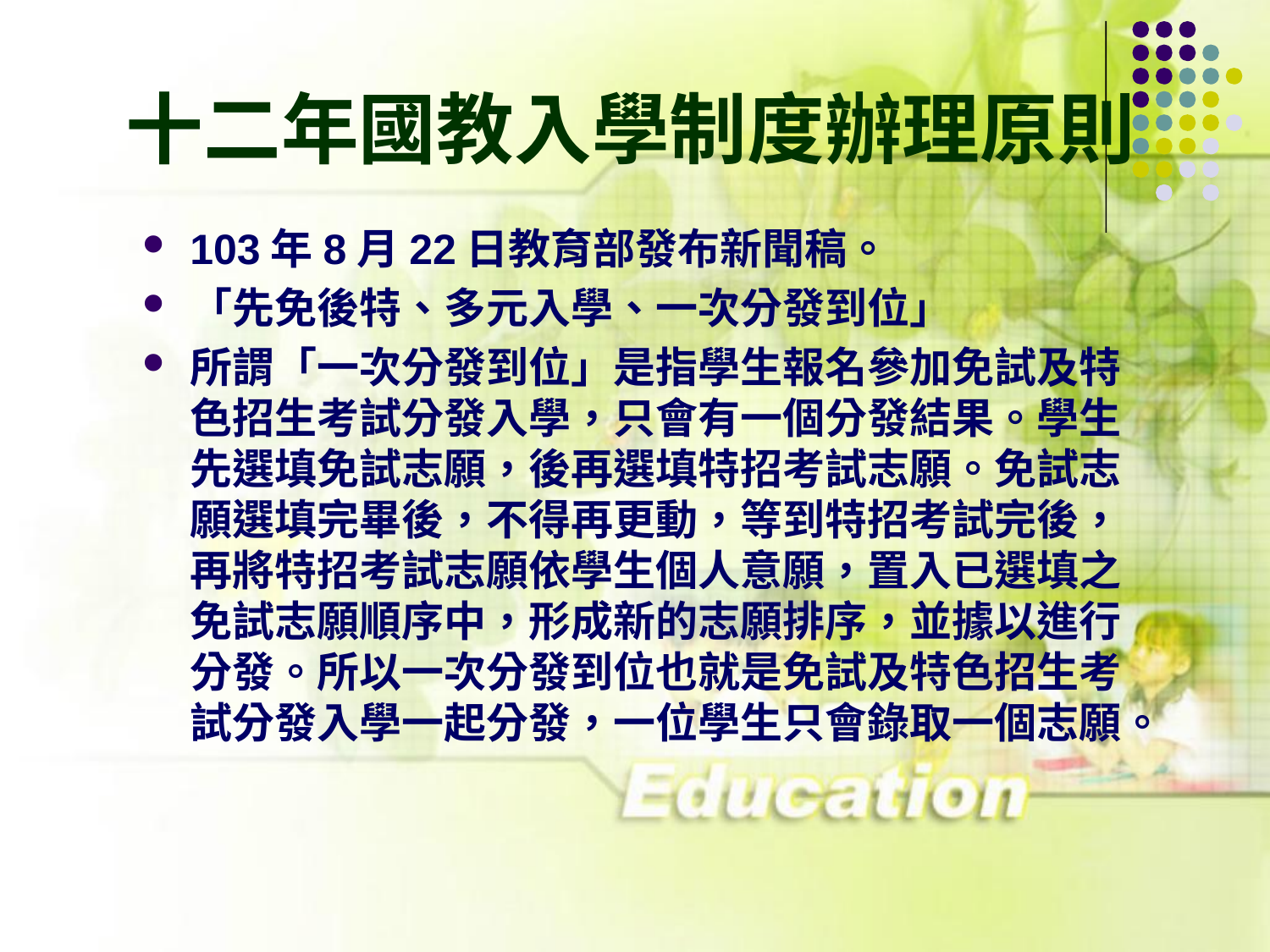

# 十二年國教入學制度辦理原則
103年8月22日教育部發布新聞稿。
「先免後特、多元入學、一次分發到位」
所謂「一次分發到位」是指學生報名參加免試及特色招生考試分發入學，只會有一個分發結果。學生先選填免試志願，後再選填特招考試志願。免試志願選填完畢後，不得再更動，等到特招考試完後，再將特招考試志願依學生個人意願，置入已選填之免試志願順序中，形成新的志願排序，並據以進行分發。所以一次分發到位也就是免試及特色招生考試分發入學一起分發，一位學生只會錄取一個志願。